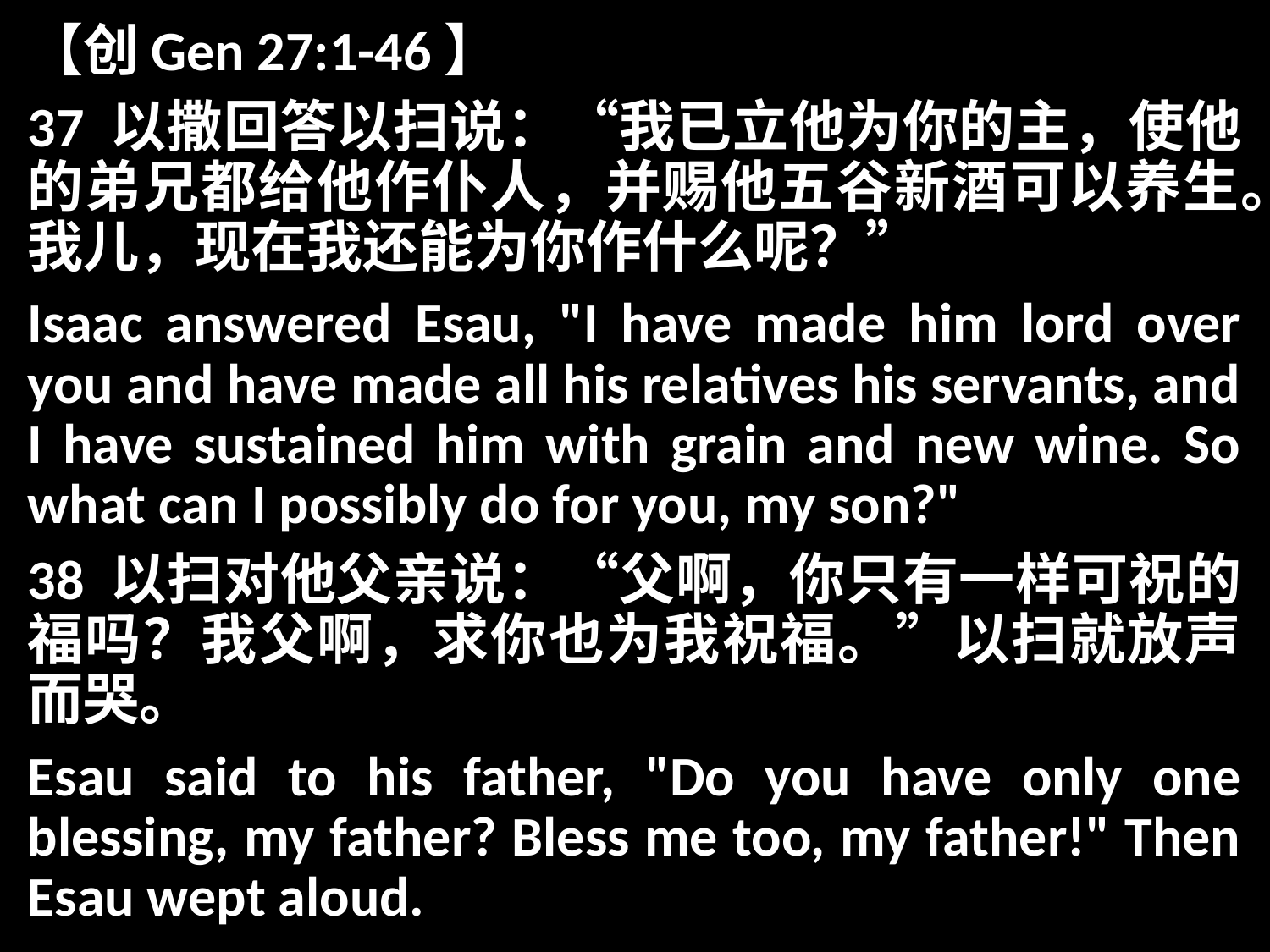

【创Gen 27:1-46】
37 以撒回答以扫说：“我已立他为你的主，使他的弟兄都给他作仆人，并赐他五谷新酒可以养生。我儿，现在我还能为你作什么呢？”
Isaac answered Esau, "I have made him lord over you and have made all his relatives his servants, and I have sustained him with grain and new wine. So what can I possibly do for you, my son?"
38 以扫对他父亲说：“父啊，你只有一样可祝的福吗？我父啊，求你也为我祝福。”以扫就放声而哭。
Esau said to his father, "Do you have only one blessing, my father? Bless me too, my father!" Then Esau wept aloud.